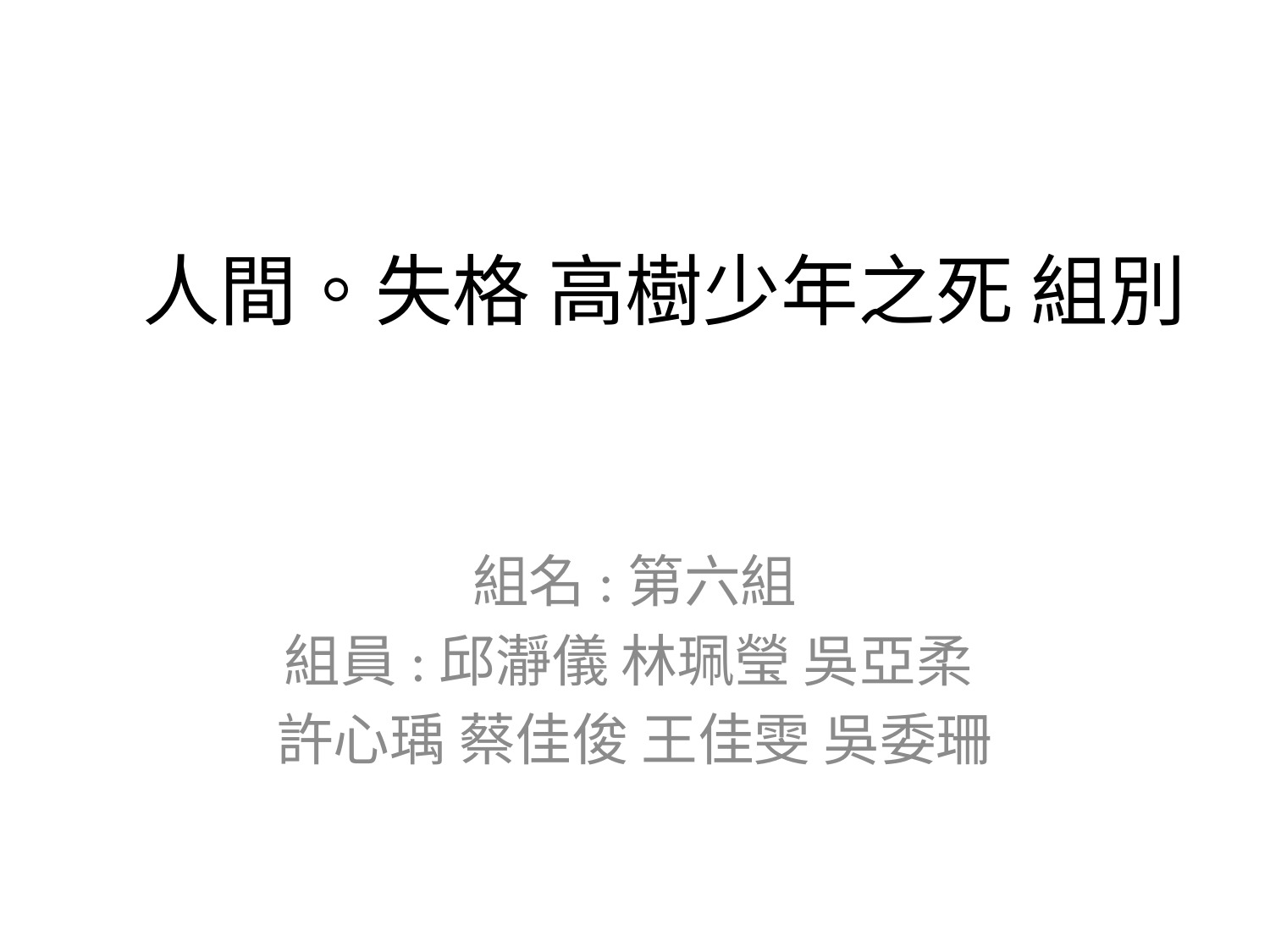

# 人間。失格 高樹少年之死 組別
組名:第六組
組員:邱瀞儀 林珮瑩 吳亞柔
許心瑀 蔡佳俊 王佳雯 吳委珊